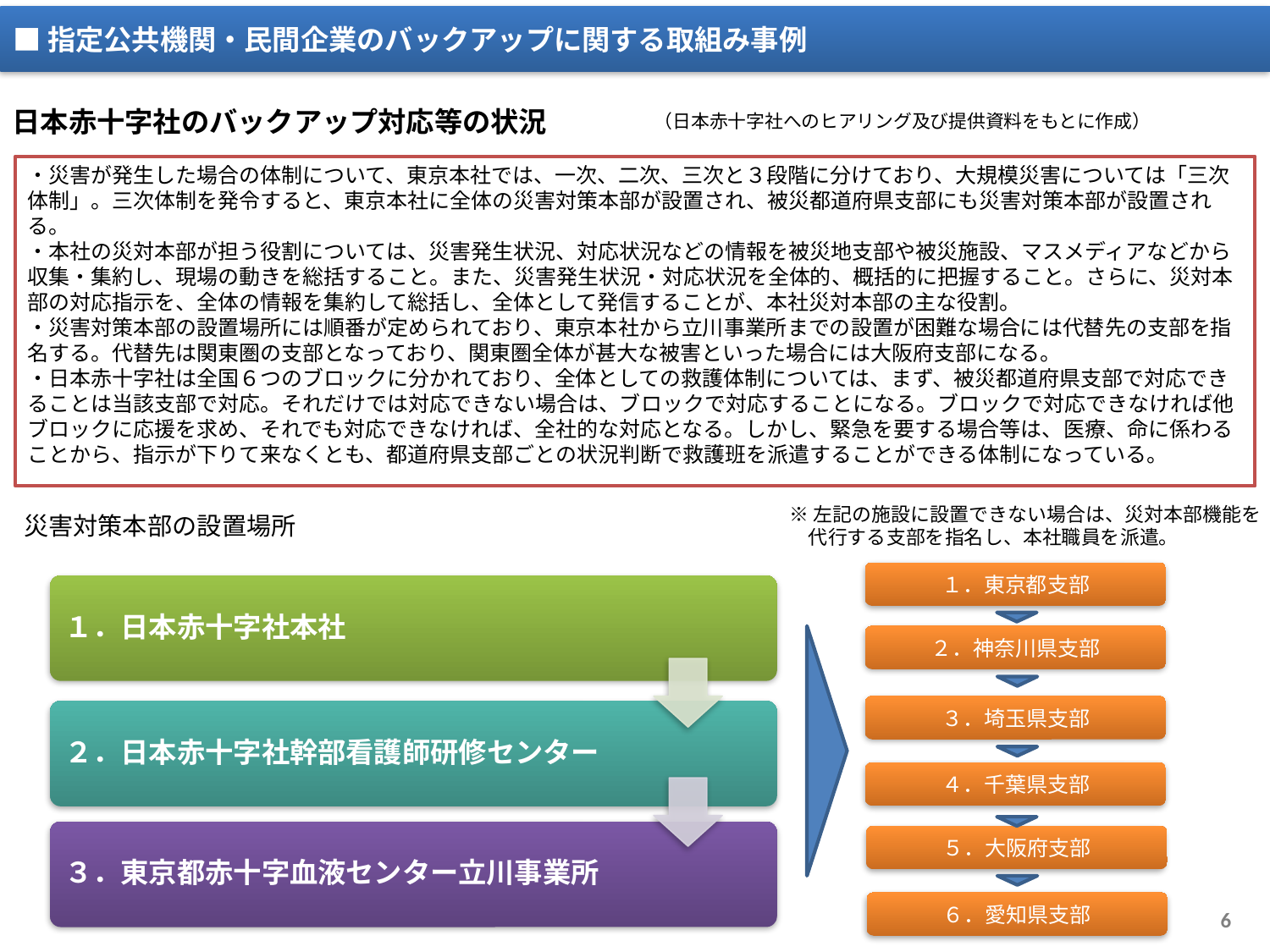

■指定公共機関・民間企業のバックアップに関する取組み事例
日本赤十字社のバックアップ対応等の状況
（日本赤十字社へのヒアリング及び提供資料をもとに作成）
・災害が発生した場合の体制について、東京本社では、一次、二次、三次と３段階に分けており、大規模災害については「三次体制」。三次体制を発令すると、東京本社に全体の災害対策本部が設置され、被災都道府県支部にも災害対策本部が設置される。
・本社の災対本部が担う役割については、災害発生状況、対応状況などの情報を被災地支部や被災施設、マスメディアなどから収集・集約し、現場の動きを総括すること。また、災害発生状況・対応状況を全体的、概括的に把握すること。さらに、災対本部の対応指示を、全体の情報を集約して総括し、全体として発信することが、本社災対本部の主な役割。
・災害対策本部の設置場所には順番が定められており、東京本社から立川事業所までの設置が困難な場合には代替先の支部を指名する。代替先は関東圏の支部となっており、関東圏全体が甚大な被害といった場合には大阪府支部になる。
・日本赤十字社は全国６つのブロックに分かれており、全体としての救護体制については、まず、被災都道府県支部で対応できることは当該支部で対応。それだけでは対応できない場合は、ブロックで対応することになる。ブロックで対応できなければ他ブロックに応援を求め、それでも対応できなければ、全社的な対応となる。しかし、緊急を要する場合等は、医療、命に係わることから、指示が下りて来なくとも、都道府県支部ごとの状況判断で救護班を派遣することができる体制になっている。
※左記の施設に設置できない場合は、災対本部機能を
　代行する支部を指名し、本社職員を派遣。
災害対策本部の設置場所
１．東京都支部
１．日本赤十字社本社
２．日本赤十字社幹部看護師研修センター
３．東京都赤十字血液センター立川事業所

２．神奈川県支部

３．埼玉県支部

４．千葉県支部

５．大阪府支部

６．愛知県支部
6
現行のバックアップ体制
見直しの内容